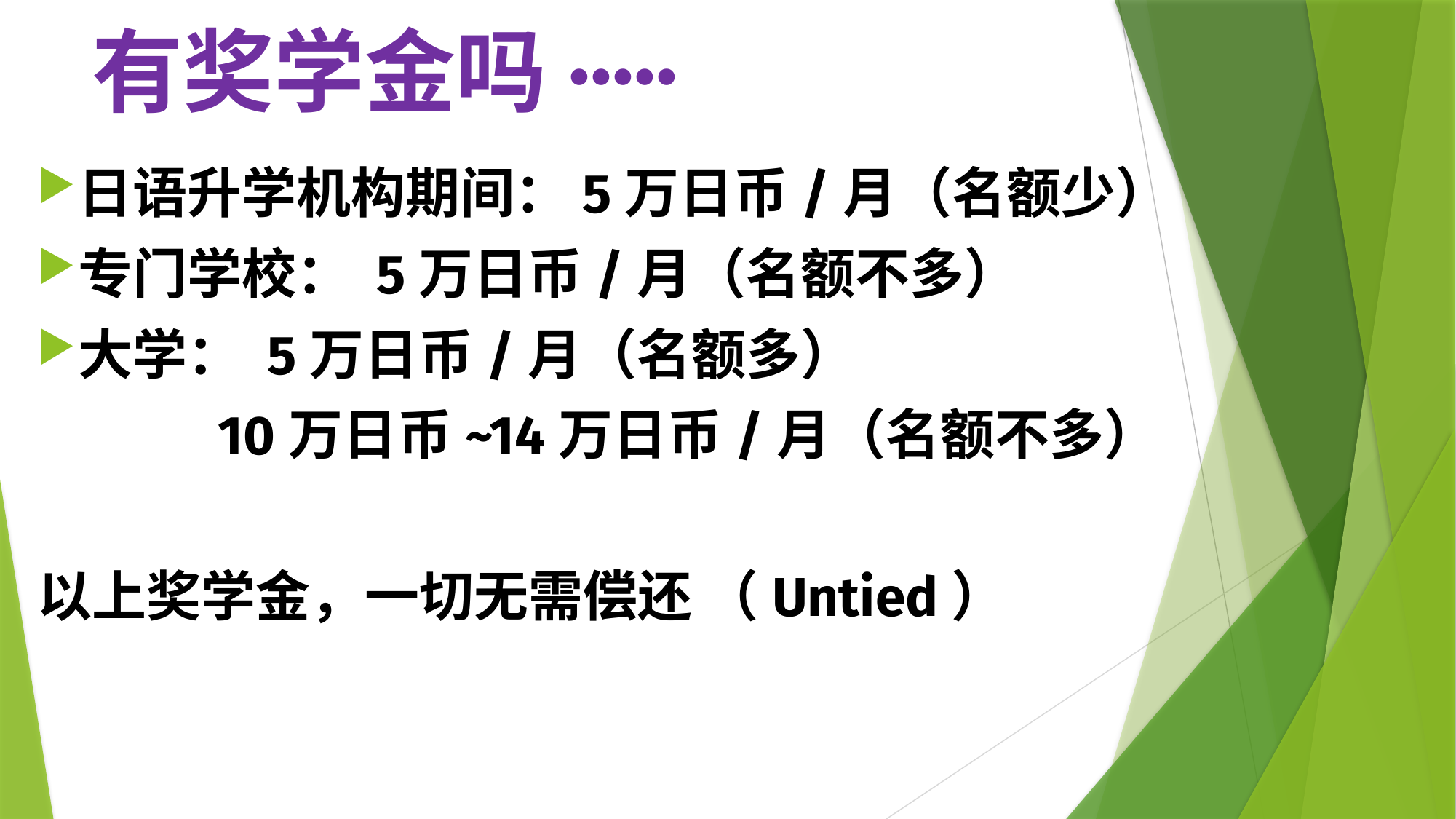

# 有奖学金吗·····
日语升学机构期间：5万日币/月（名额少）
专门学校： 5万日币/月（名额不多）
大学： 5万日币/月（名额多）
              10万日币~14万日币/月（名额不多）

以上奖学金，一切无需偿还 （Untied）